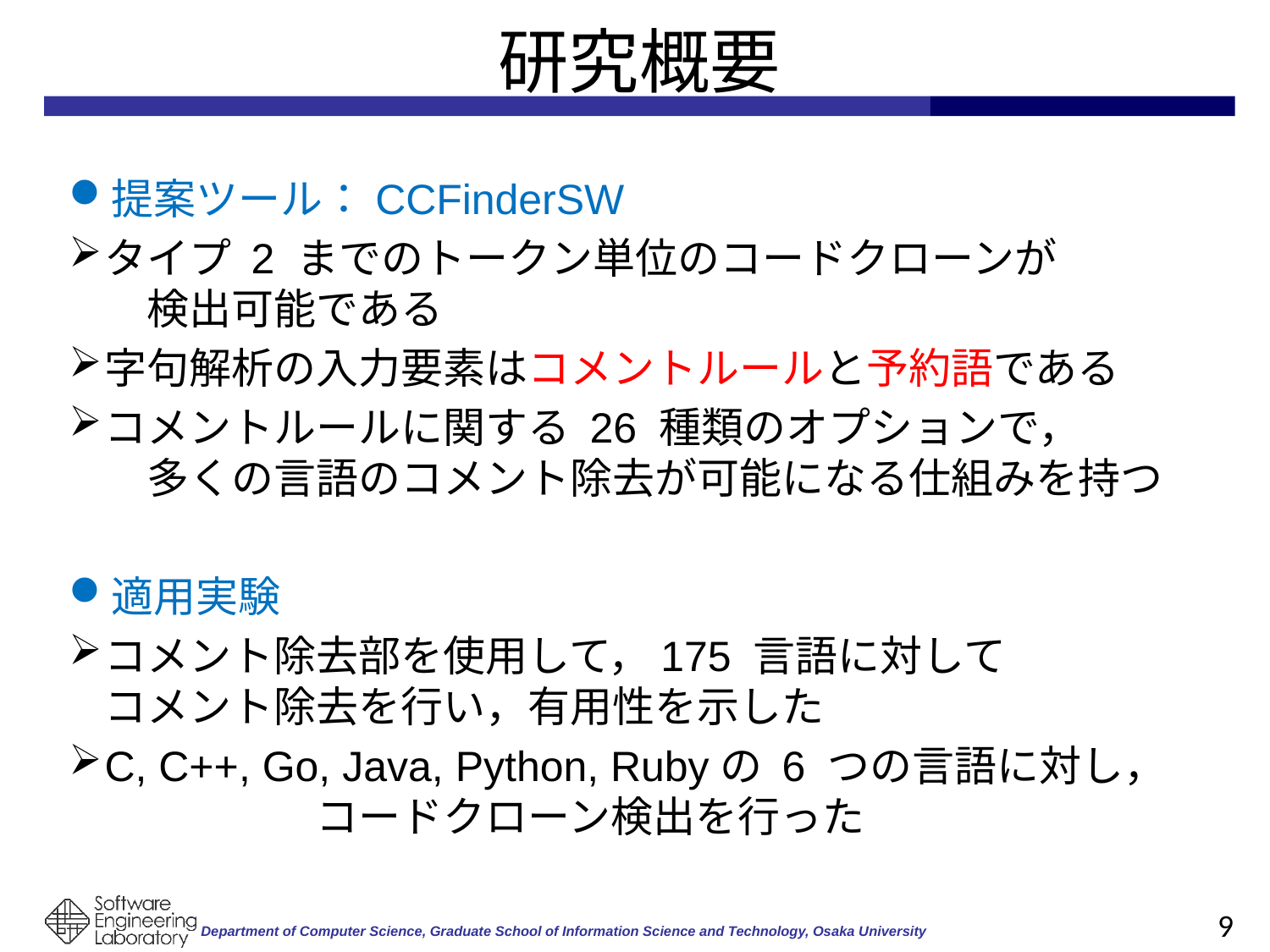

# 研究概要
提案ツール：CCFinderSW
タイプ 2 までのトークン単位のコードクローンが　　　　検出可能である
字句解析の入力要素はコメントルールと予約語である
コメントルールに関する 26 種類のオプションで，　　　　多くの言語のコメント除去が可能になる仕組みを持つ

適用実験
コメント除去部を使用して，175 言語に対して　　　　コメント除去を行い，有用性を示した
C, C++, Go, Java, Python, Rubyの 6 つの言語に対し，　　　　　　コードクローン検出を行った
9